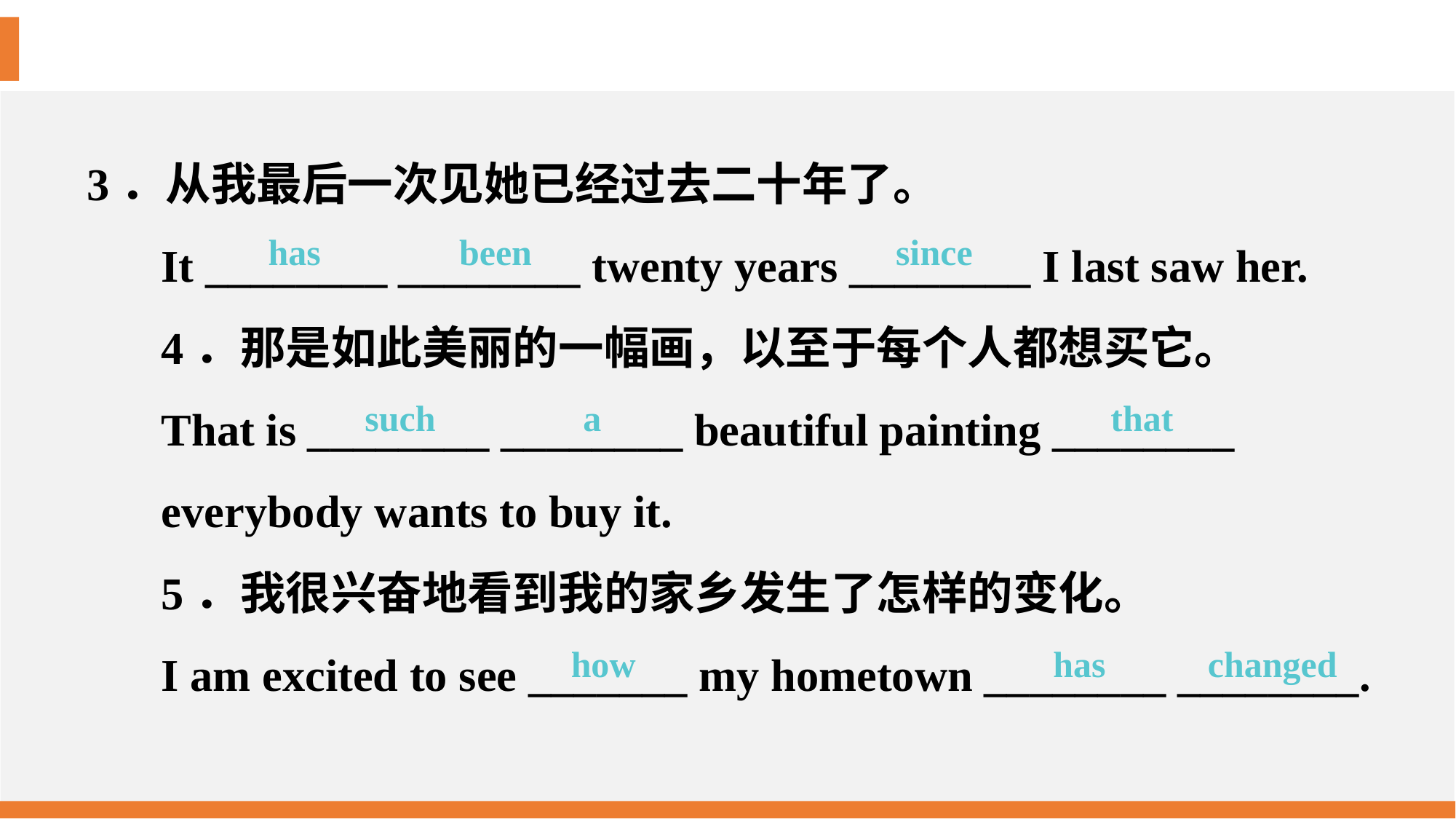

3．从我最后一次见她已经过去二十年了。
It ________ ________ twenty years ________ I last saw her.
4．那是如此美丽的一幅画，以至于每个人都想买它。
That is ________ ________ beautiful painting ________
everybody wants to buy it.
5．我很兴奋地看到我的家乡发生了怎样的变化。
I am excited to see _______ my hometown ________ ________.
has 	         been 			         since
such 		a 				          that
how 				     has 	          changed